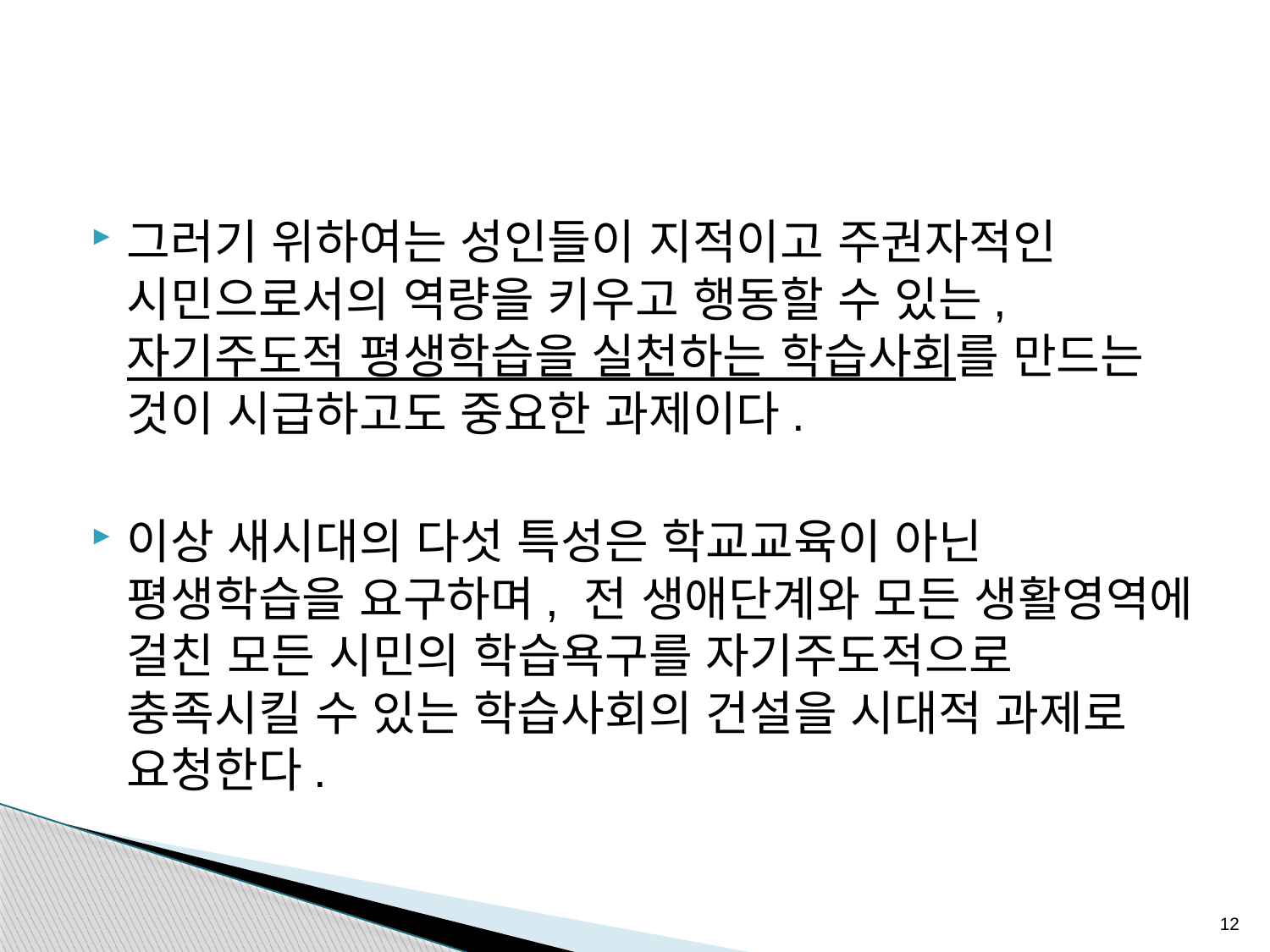

#
그러기 위하여는 성인들이 지적이고 주권자적인 시민으로서의 역량을 키우고 행동할 수 있는, 자기주도적 평생학습을 실천하는 학습사회를 만드는 것이 시급하고도 중요한 과제이다.

이상 새시대의 다섯 특성은 학교교육이 아닌 평생학습을 요구하며, 전 생애단계와 모든 생활영역에 걸친 모든 시민의 학습욕구를 자기주도적으로 충족시킬 수 있는 학습사회의 건설을 시대적 과제로 요청한다.
12